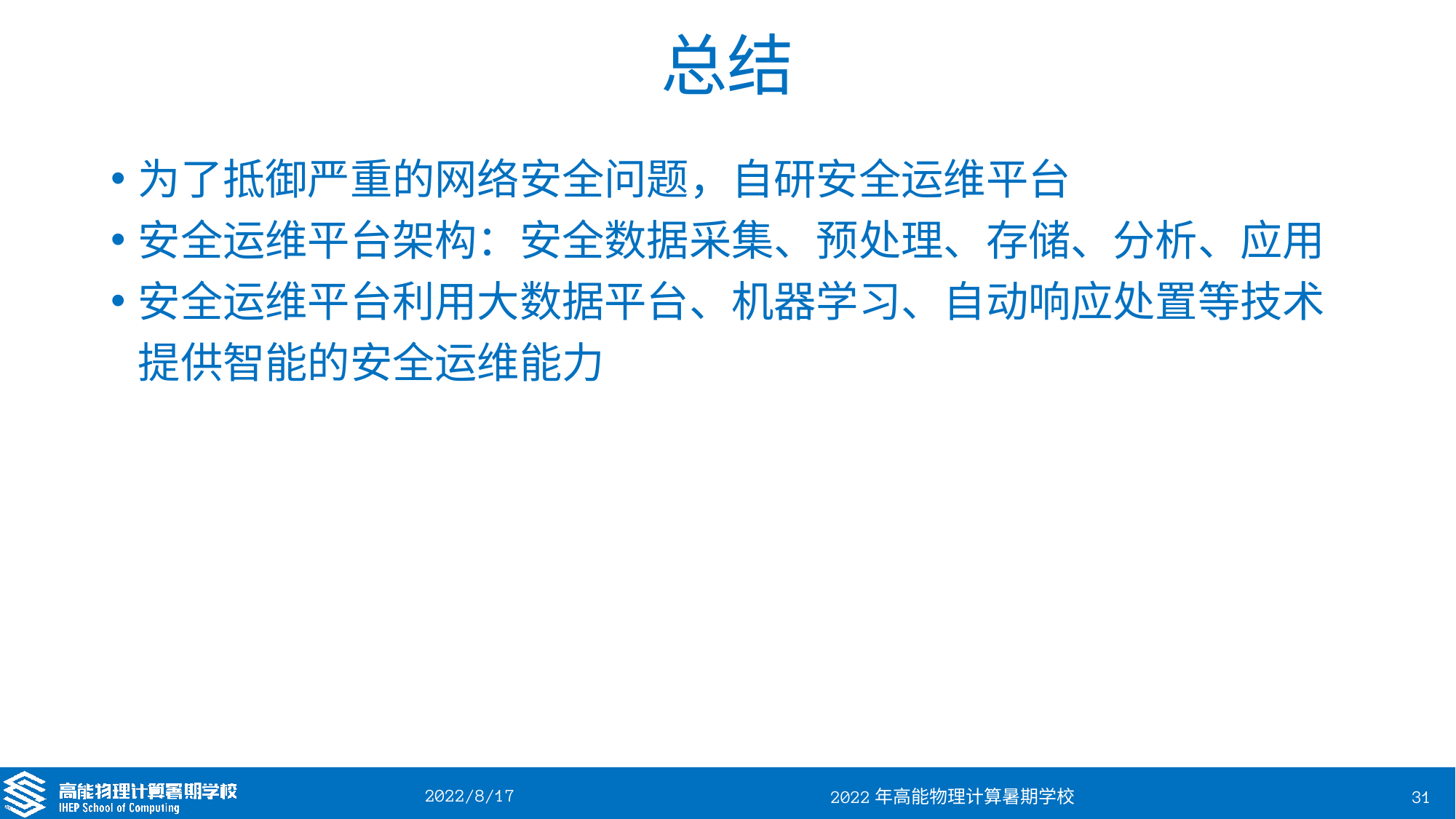

# 总结
为了抵御严重的网络安全问题，自研安全运维平台
安全运维平台架构：安全数据采集、预处理、存储、分析、应用
安全运维平台利用大数据平台、机器学习、自动响应处置等技术提供智能的安全运维能力

2022/8/17
2022年高能物理计算暑期学校
31